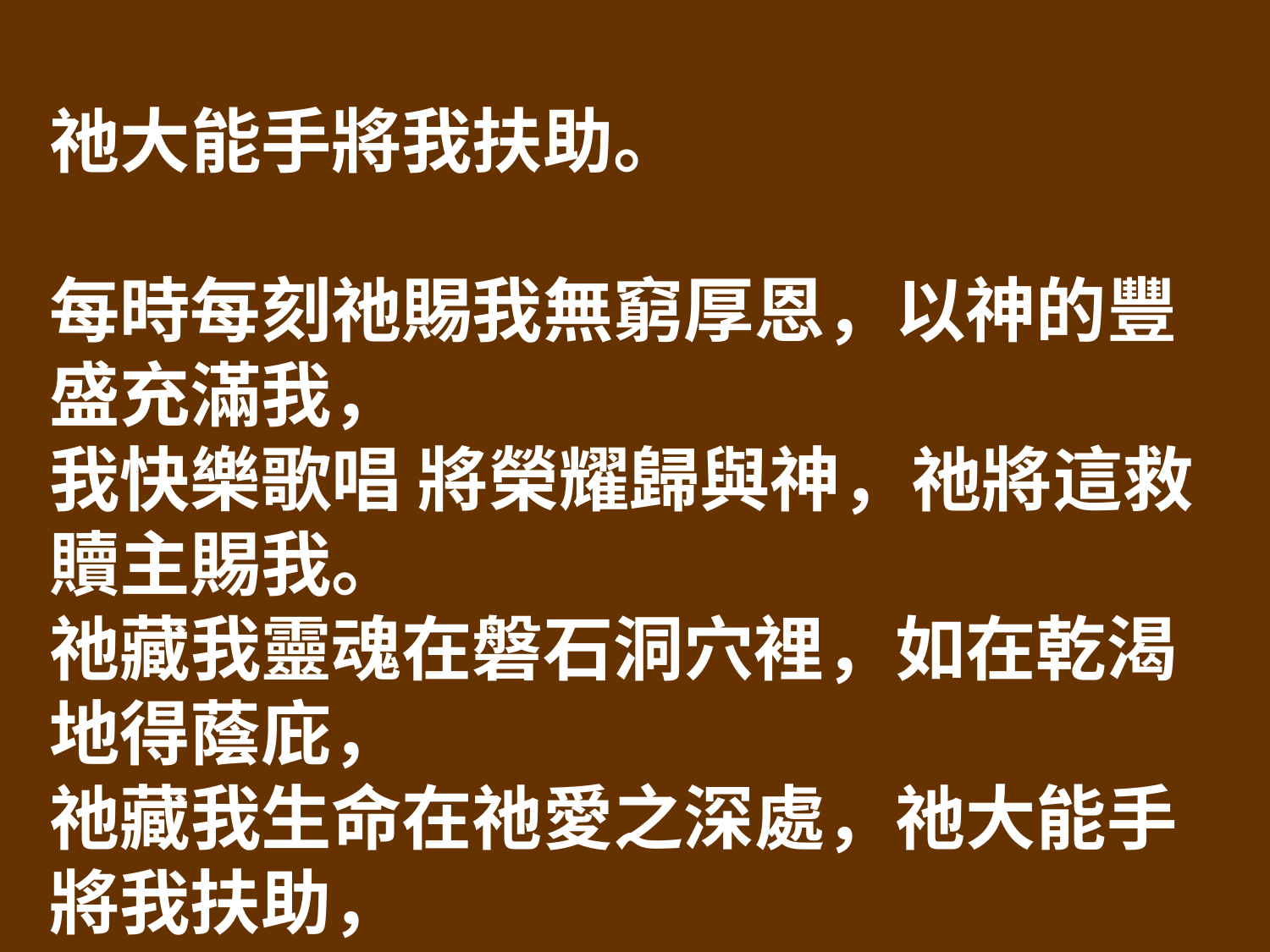

祂大能手將我扶助。

每時每刻祂賜我無窮厚恩，以神的豐盛充滿我，
我快樂歌唱 將榮耀歸與神，祂將這救贖主賜我。
祂藏我靈魂在磐石洞穴裡，如在乾渴地得蔭庇，
祂藏我生命在祂愛之深處，祂大能手將我扶助，
祂大能手將我扶助。

當我穿上潔白衣被接升空，與救主在雲中相逢，
願與眾聖徒一齊歡呼讚頌，完美救恩 奇妙恩寵。